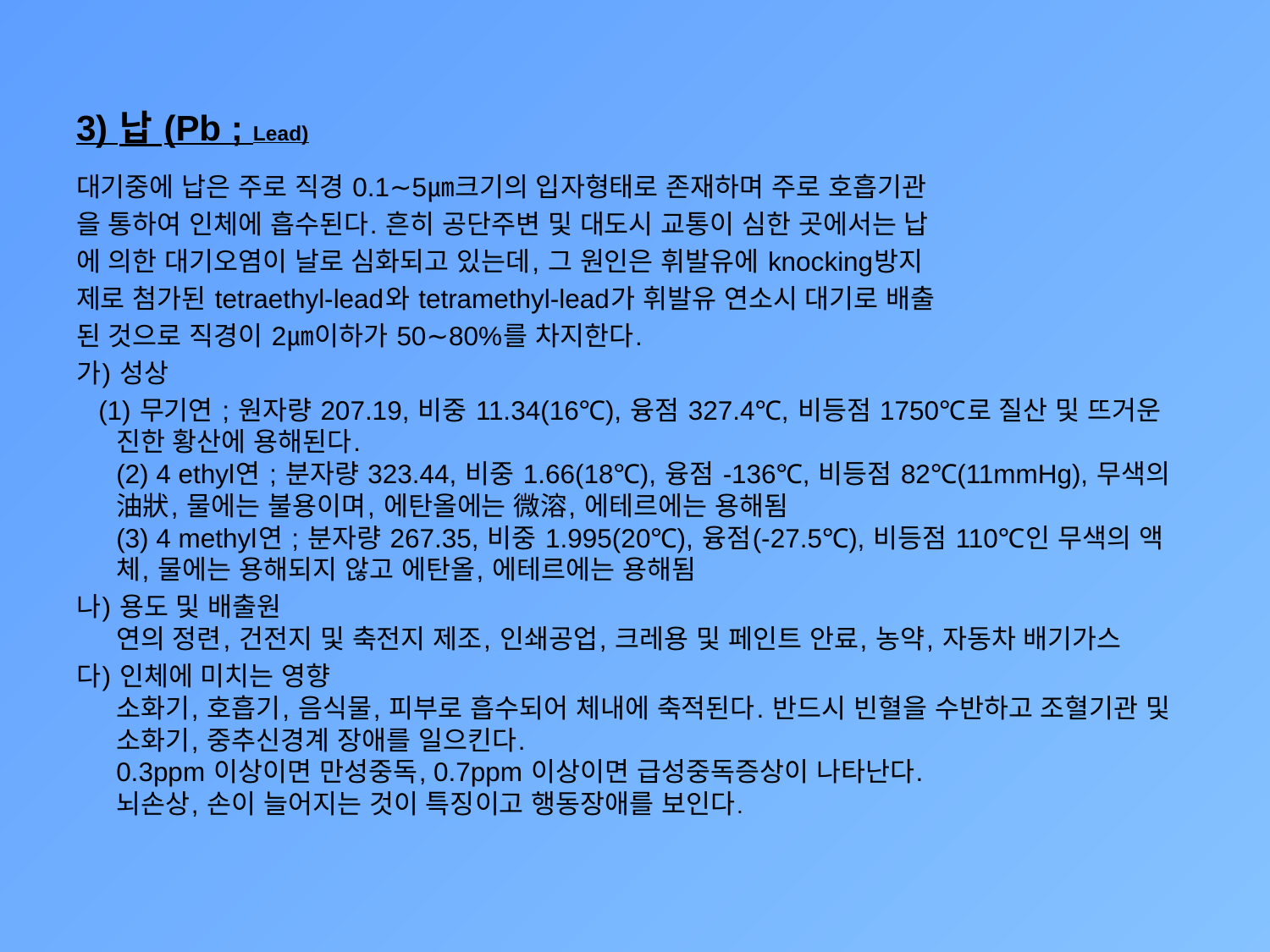

3) 납 (Pb ; Lead)

대기중에 납은 주로 직경 0.1∼5㎛크기의 입자형태로 존재하며 주로 호흡기관
을 통하여 인체에 흡수된다. 흔히 공단주변 및 대도시 교통이 심한 곳에서는 납
에 의한 대기오염이 날로 심화되고 있는데, 그 원인은 휘발유에 knocking방지
제로 첨가된 tetraethyl-lead와 tetramethyl-lead가 휘발유 연소시 대기로 배출
된 것으로 직경이 2㎛이하가 50∼80%를 차지한다.
가) 성상
   (1) 무기연 ; 원자량 207.19, 비중 11.34(16℃), 융점 327.4℃, 비등점 1750℃로 질산 및 뜨거운 진한 황산에 용해된다.
(2) 4 ethyl연 ; 분자량 323.44, 비중 1.66(18℃), 융점 -136℃, 비등점 82℃(11mmHg), 무색의 油狀, 물에는 불용이며, 에탄올에는 微溶, 에테르에는 용해됨
(3) 4 methyl연 ; 분자량 267.35, 비중 1.995(20℃), 융점(-27.5℃), 비등점 110℃인 무색의 액체, 물에는 용해되지 않고 에탄올, 에테르에는 용해됨
나) 용도 및 배출원
연의 정련, 건전지 및 축전지 제조, 인쇄공업, 크레용 및 페인트 안료, 농약, 자동차 배기가스
다) 인체에 미치는 영향
소화기, 호흡기, 음식물, 피부로 흡수되어 체내에 축적된다. 반드시 빈혈을 수반하고 조혈기관 및 소화기, 중추신경계 장애를 일으킨다.
0.3ppm 이상이면 만성중독, 0.7ppm 이상이면 급성중독증상이 나타난다.
뇌손상, 손이 늘어지는 것이 특징이고 행동장애를 보인다.